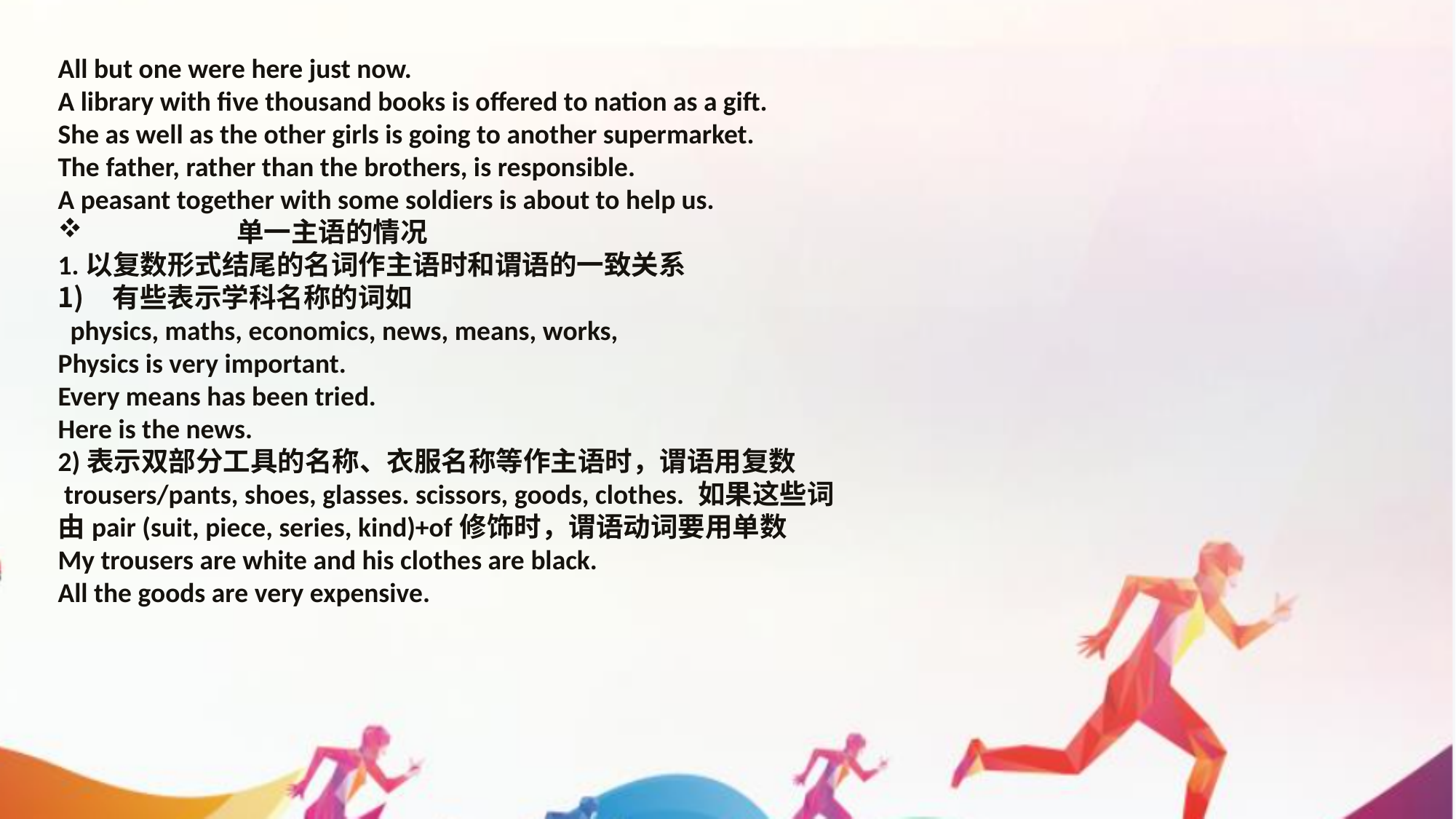

All but one were here just now.
A library with five thousand books is offered to nation as a gift.
She as well as the other girls is going to another supermarket.
The father, rather than the brothers, is responsible.
A peasant together with some soldiers is about to help us.
                   单一主语的情况
1.以复数形式结尾的名词作主语时和谓语的一致关系
有些表示学科名称的词如
  physics, maths, economics, news, means, works,
Physics is very important.
Every means has been tried.
Here is the news.
2)表示双部分工具的名称、衣服名称等作主语时，谓语用复数
 trousers/pants, shoes, glasses. scissors, goods, clothes. 如果这些词
由pair (suit, piece, series, kind)+of修饰时，谓语动词要用单数
My trousers are white and his clothes are black.
All the goods are very expensive.